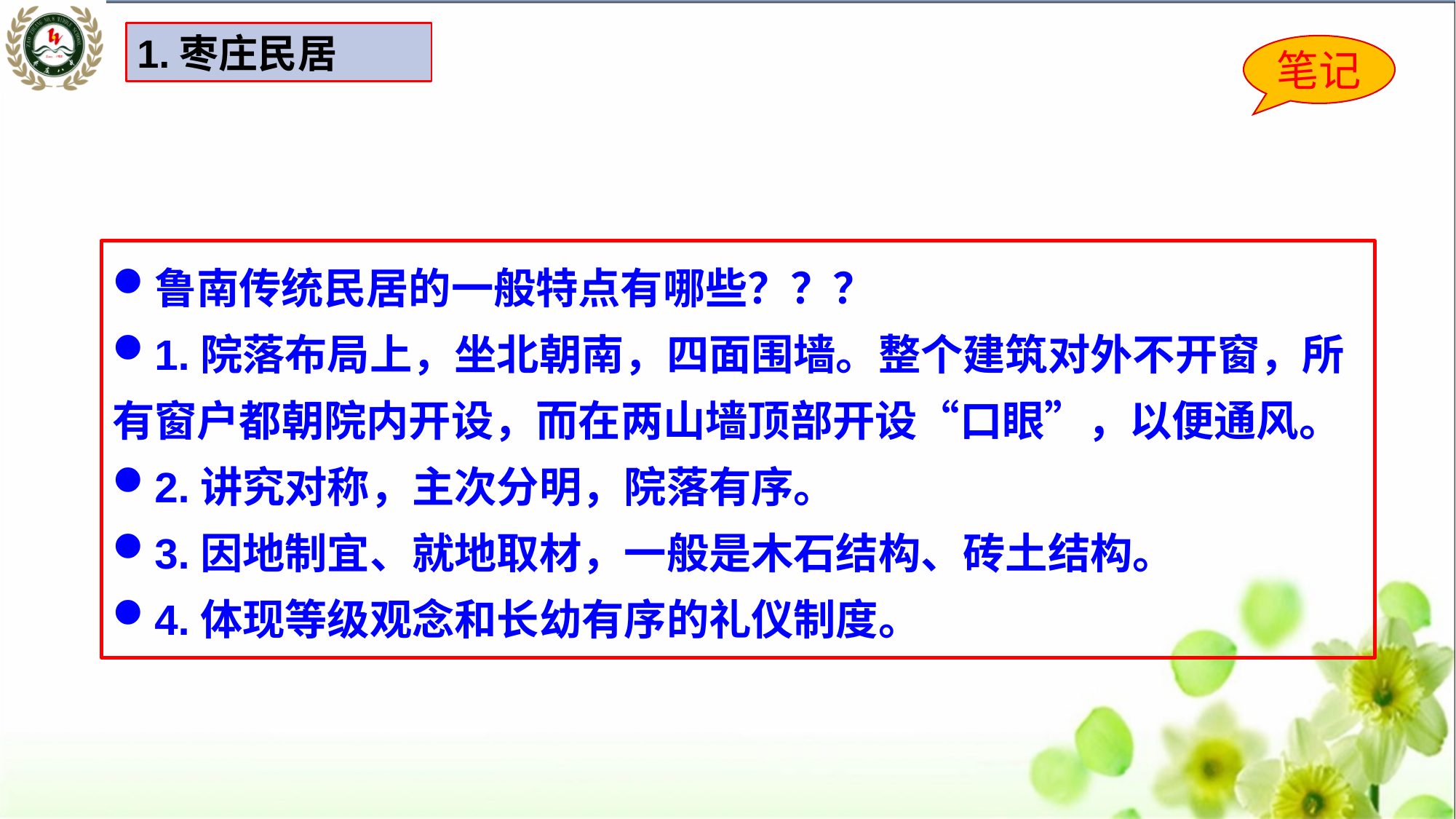

1.枣庄民居
笔记
鲁南传统民居的一般特点有哪些？？？
1.院落布局上，坐北朝南，四面围墙。整个建筑对外不开窗，所有窗户都朝院内开设，而在两山墙顶部开设“口眼”，以便通风。
2.讲究对称，主次分明，院落有序。
3.因地制宜、就地取材，一般是木石结构、砖土结构。
4.体现等级观念和长幼有序的礼仪制度。